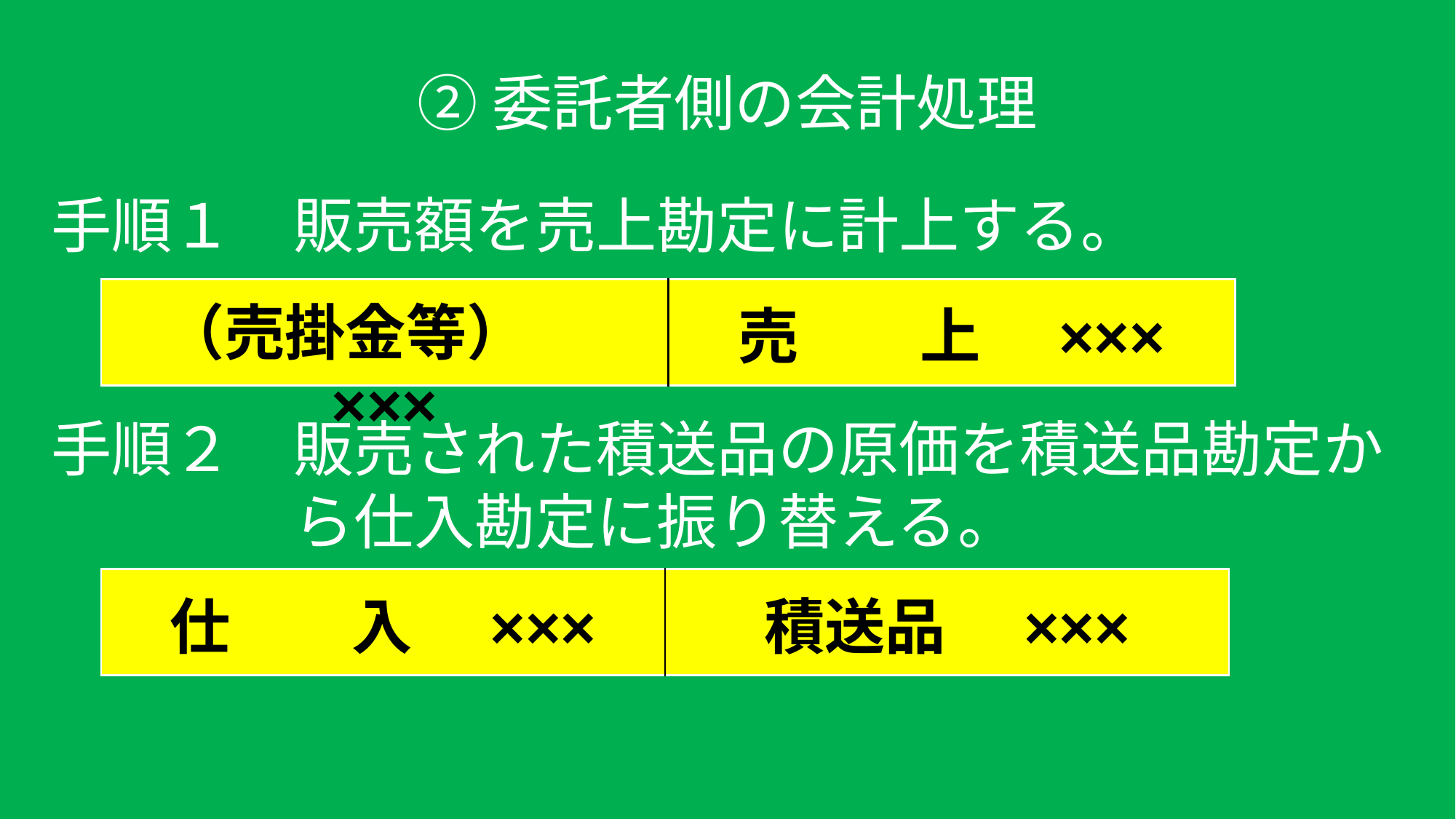

# ②委託者側の会計処理
手順１　販売額を売上勘定に計上する。
| （売掛金等）　××× | 売　　上　××× |
| --- | --- |
手順２　販売された積送品の原価を積送品勘定か
　　　　ら仕入勘定に振り替える。
| 仕　　入　××× | 積送品　××× |
| --- | --- |